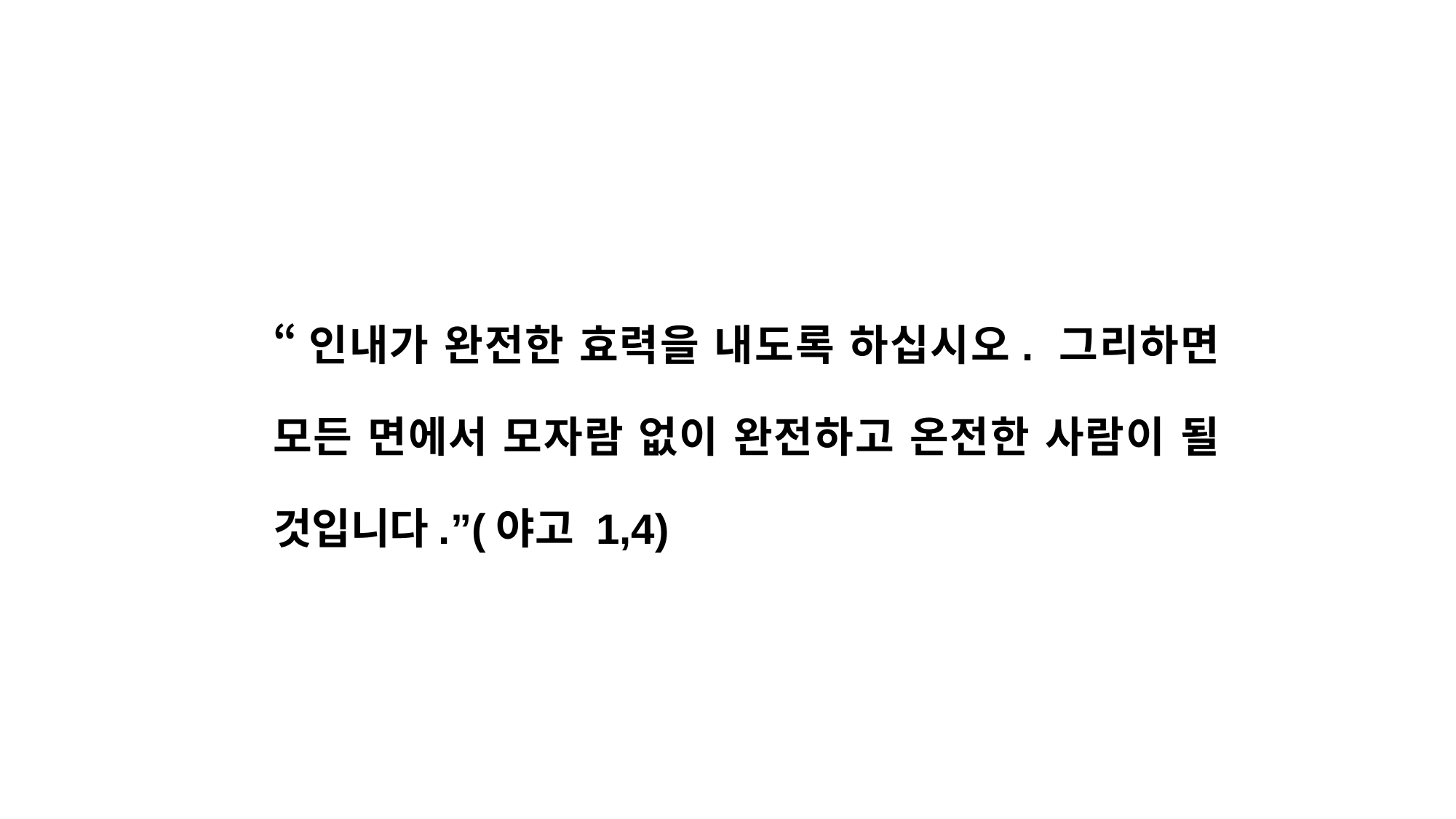

“인내가 완전한 효력을 내도록 하십시오. 그리하면 모든 면에서 모자람 없이 완전하고 온전한 사람이 될 것입니다.”(야고 1,4)